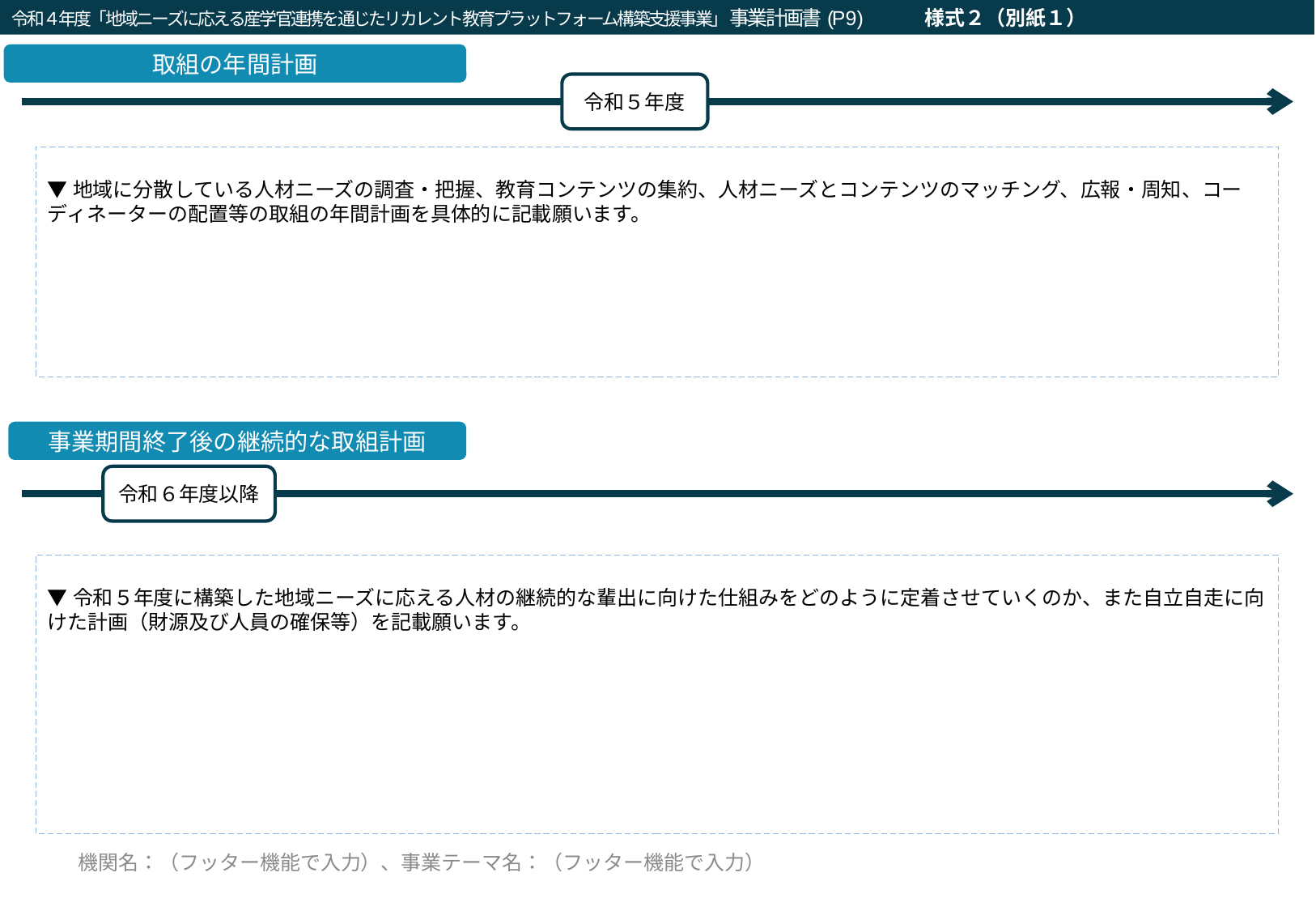

令和４年度「地域ニーズに応える産学官連携を通じたリカレント教育プラットフォーム構築支援事業」事業計画書(P9)　　　様式２（別紙１）
令和２年度「就職・転職支援のための大学リカレント教育推進事業（就職・転職支援のためのリカレント教育プログラムの開発・実施）」企画提案書（a：求職支援）(P9)
取組の年間計画
令和５年度

▼地域に分散している人材ニーズの調査・把握、教育コンテンツの集約、人材ニーズとコンテンツのマッチング、広報・周知、コーディネーターの配置等の取組の年間計画を具体的に記載願います。

事業期間終了後の継続的な取組計画
令和６年度以降

▼令和５年度に構築した地域ニーズに応える人材の継続的な輩出に向けた仕組みをどのように定着させていくのか、また自立自走に向けた計画（財源及び人員の確保等）を記載願います。

機関名：（フッター機能で入力）、事業テーマ名：（フッター機能で入力）